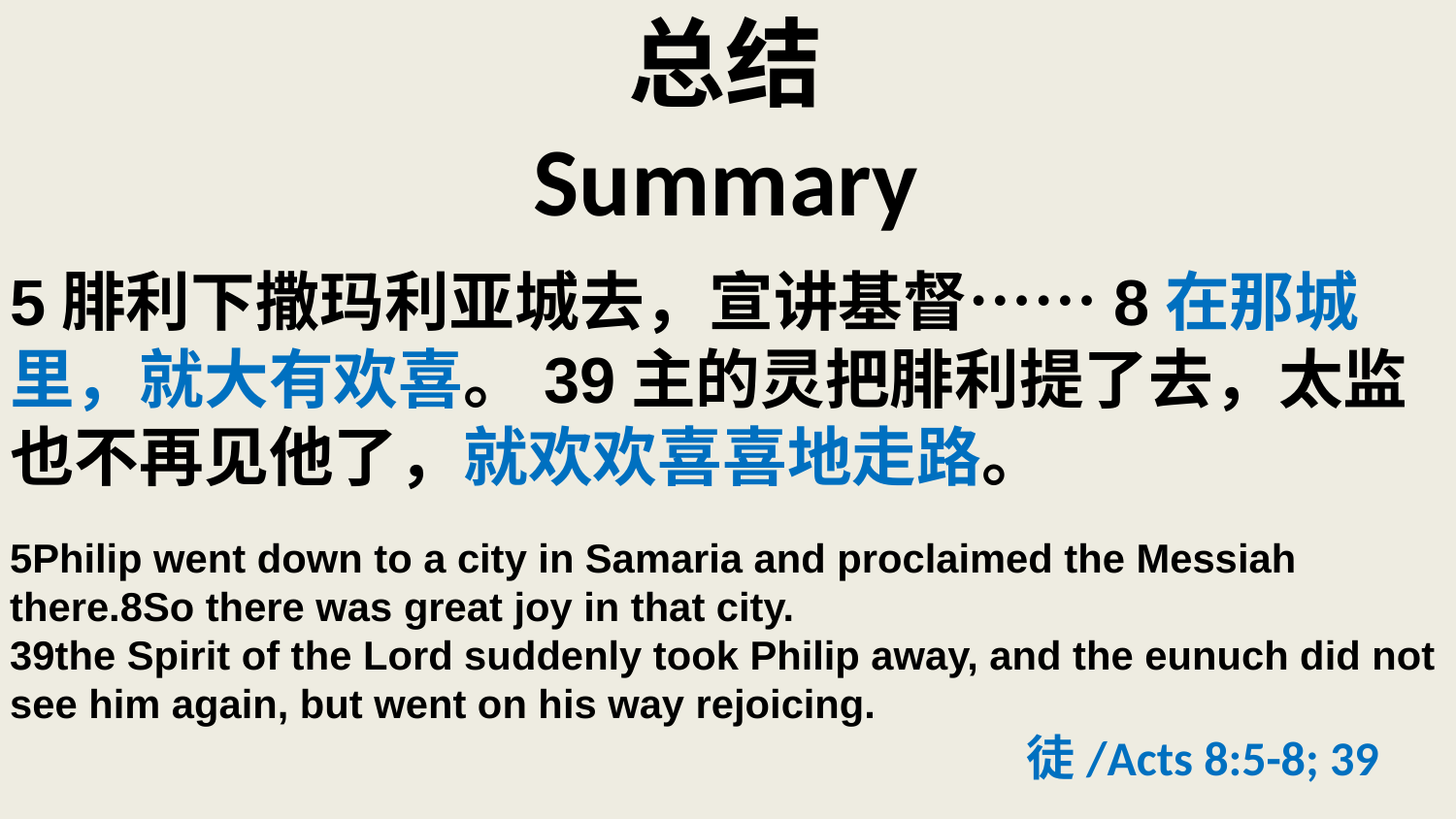

# 总结 Summary
5腓利下撒玛利亚城去，宣讲基督……8在那城里，就大有欢喜。39主的灵把腓利提了去，太监也不再见他了，就欢欢喜喜地走路。

5Philip went down to a city in Samaria and proclaimed the Messiah there.8So there was great joy in that city.
39the Spirit of the Lord suddenly took Philip away, and the eunuch did not see him again, but went on his way rejoicing.
                                                                                            徒/Acts 8:5-8; 39